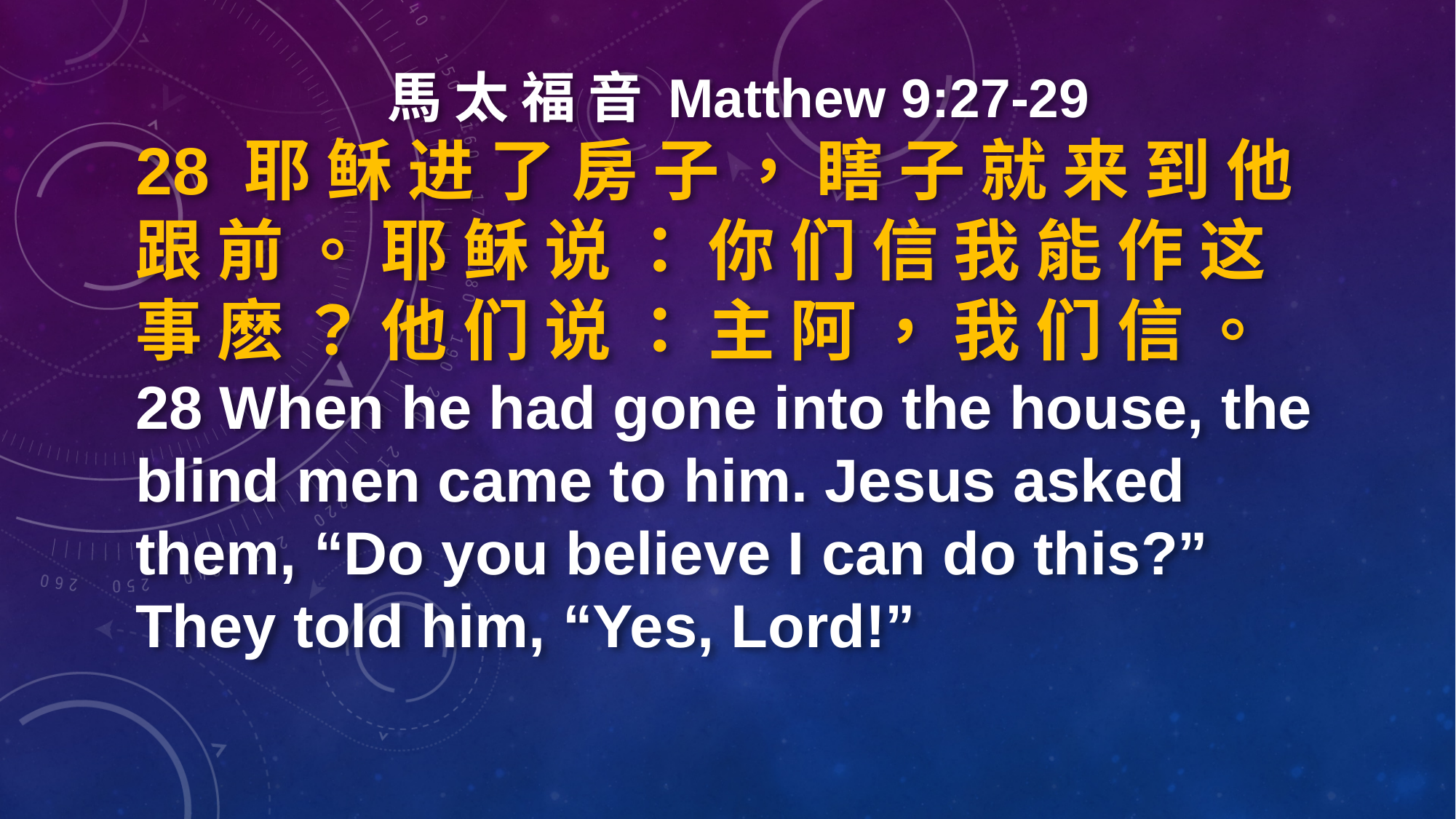

馬 太 福 音 Matthew 9:27-29
28 耶 稣 进 了 房 子 ， 瞎 子 就 来 到 他 跟 前 。 耶 稣 说 ： 你 们 信 我 能 作 这 事 麽 ？ 他 们 说 ： 主 阿 ， 我 们 信 。
28 When he had gone into the house, the blind men came to him. Jesus asked them, “Do you believe I can do this?”
They told him, “Yes, Lord!”